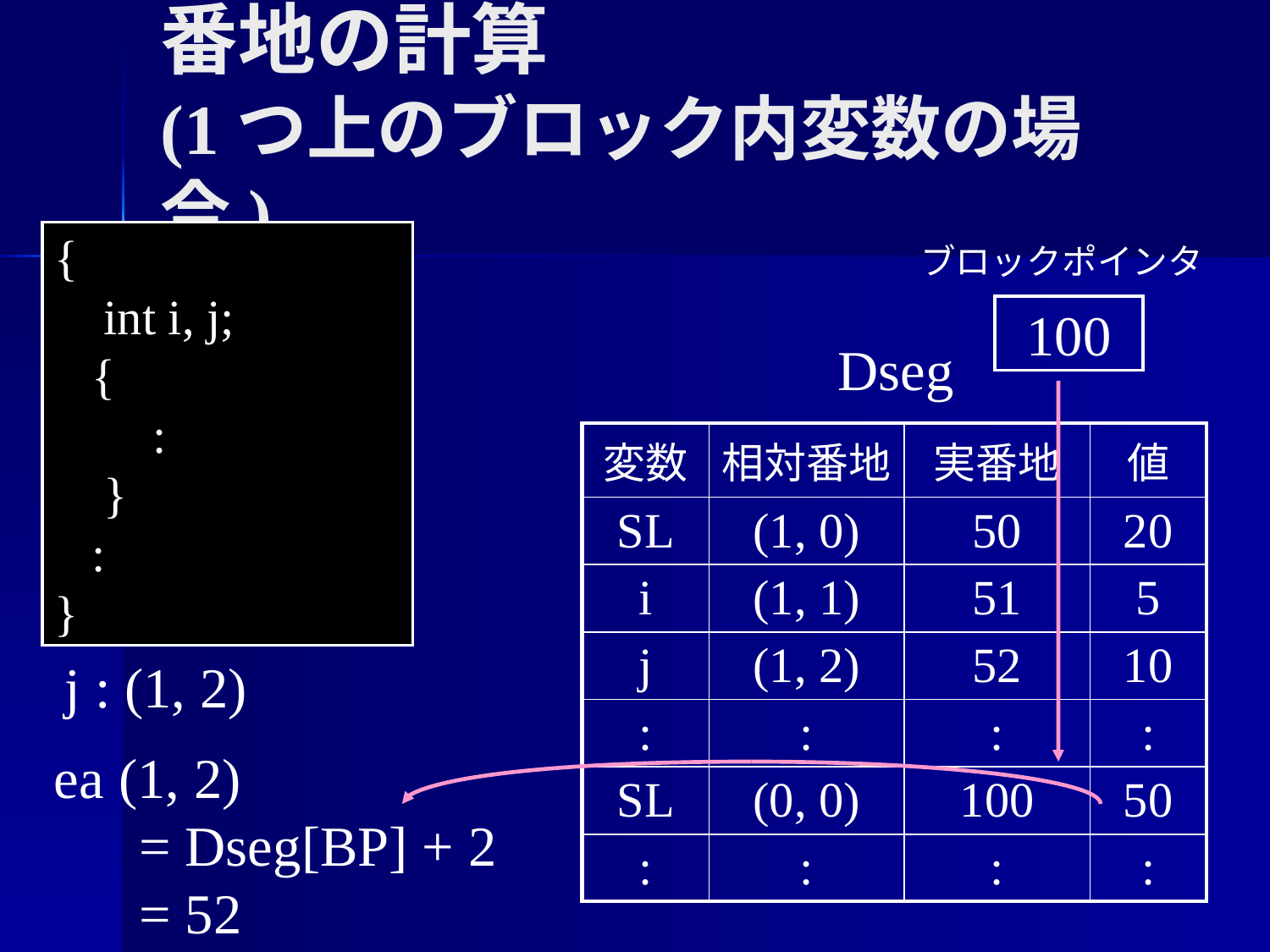

番地の計算
(1つ上のブロック内変数の場合)
{
    int i, j;
   {
        :
    }
   :
}
ブロックポインタ
100
Dseg

| 変数 | 相対番地 | 実番地 | 値 |
| --- | --- | --- | --- |
| SL | (1, 0) | 50 | 20 |
| i | (1, 1) | 51 | 5 |
| j | (1, 2) | 52 | 10 |
| : | : | : | : |
| SL | (0, 0) | 100 | 50 |
| : | : | : | : |
j : (1, 2)
ea (1, 2)
      = Dseg[BP] + 2
      = 52